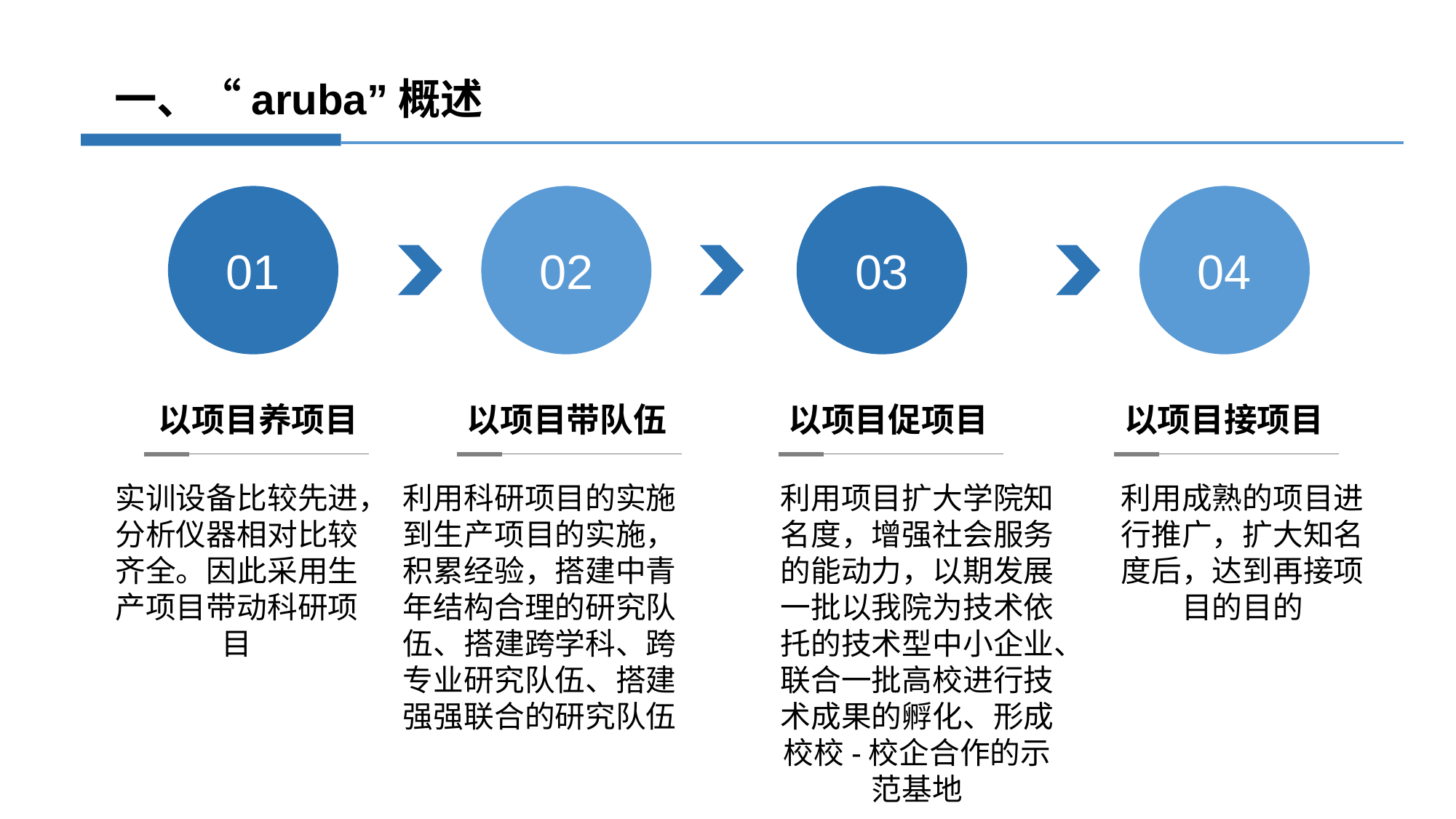

一、“aruba”概述
01
02
03
04

以项目养项目
以项目带队伍
以项目促项目
以项目接项目
实训设备比较先进，分析仪器相对比较齐全。因此采用生产项目带动科研项目

利用科研项目的实施到生产项目的实施，积累经验，搭建中青年结构合理的研究队伍、搭建跨学科、跨专业研究队伍、搭建强强联合的研究队伍
利用项目扩大学院知名度，增强社会服务的能动力，以期发展一批以我院为技术依托的技术型中小企业、联合一批高校进行技术成果的孵化、形成校校-校企合作的示范基地
利用成熟的项目进行推广，扩大知名度后，达到再接项目的目的